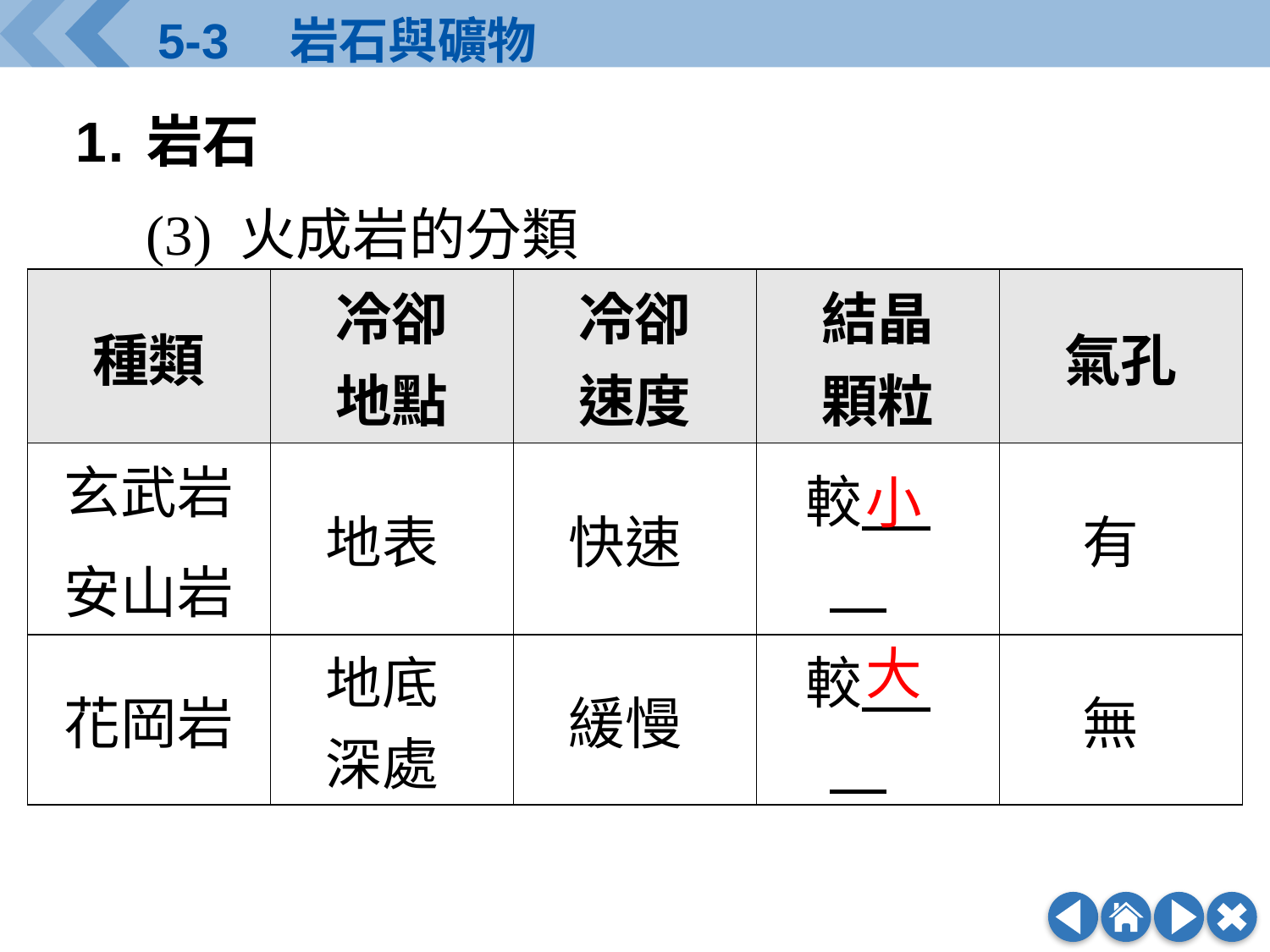

岩石
(3) 火成岩的分類
| 種類 | 冷卻 地點 | 冷卻 速度 | 結晶 顆粒 | 氣孔 |
| --- | --- | --- | --- | --- |
| 玄武岩 安山岩 | 地表 | 快速 | 較　 　. | 有 |
| 花岡岩 | 地底 深處 | 緩慢 | 較　 　. | 無 |
小
大